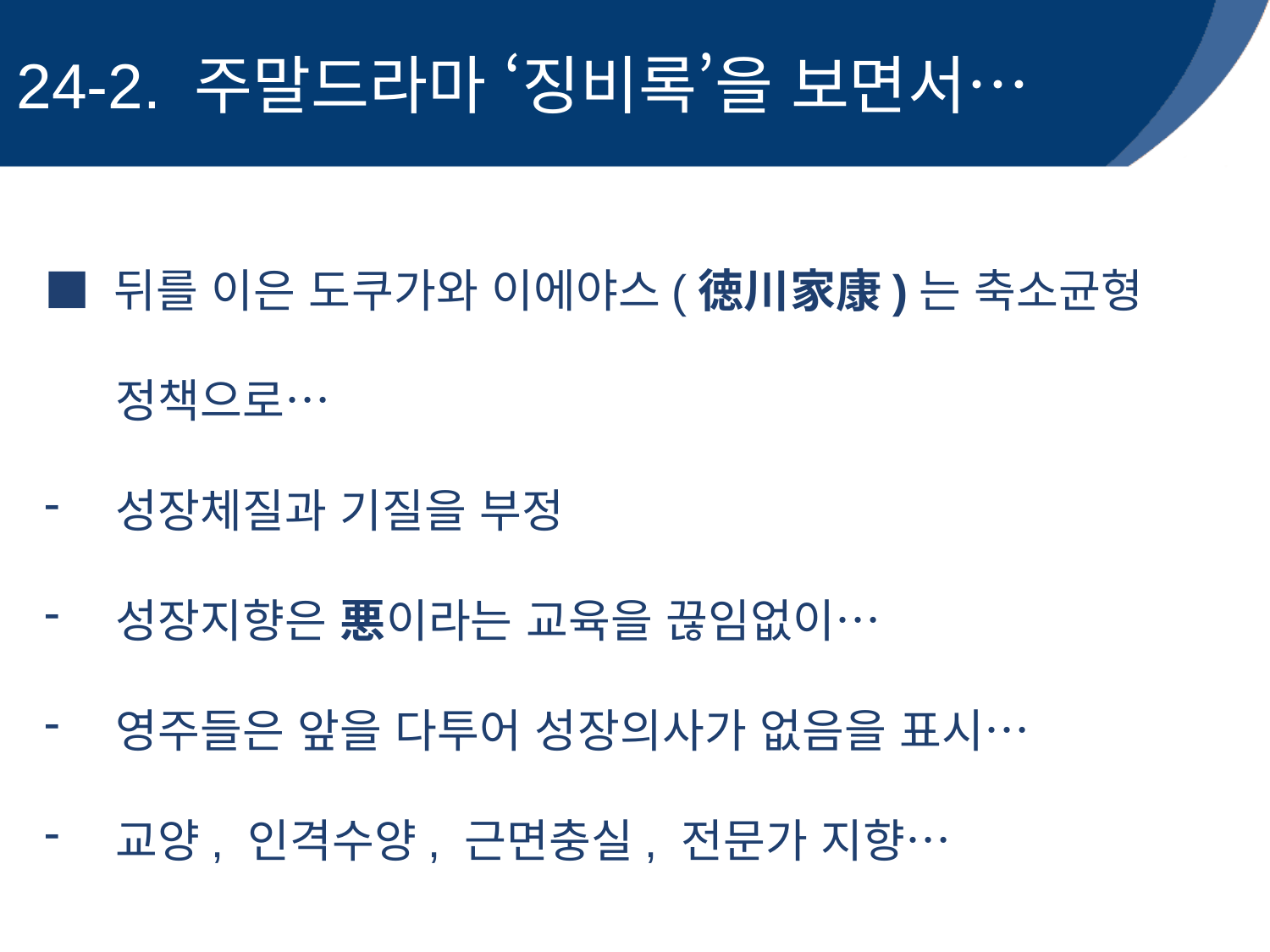

24-2. 주말드라마 ‘징비록’을 보면서…
■ 뒤를 이은 도쿠가와 이에야스(徳川家康)는 축소균형 정책으로…
성장체질과 기질을 부정
성장지향은 悪이라는 교육을 끊임없이…
영주들은 앞을 다투어 성장의사가 없음을 표시…
교양, 인격수양, 근면충실, 전문가 지향…